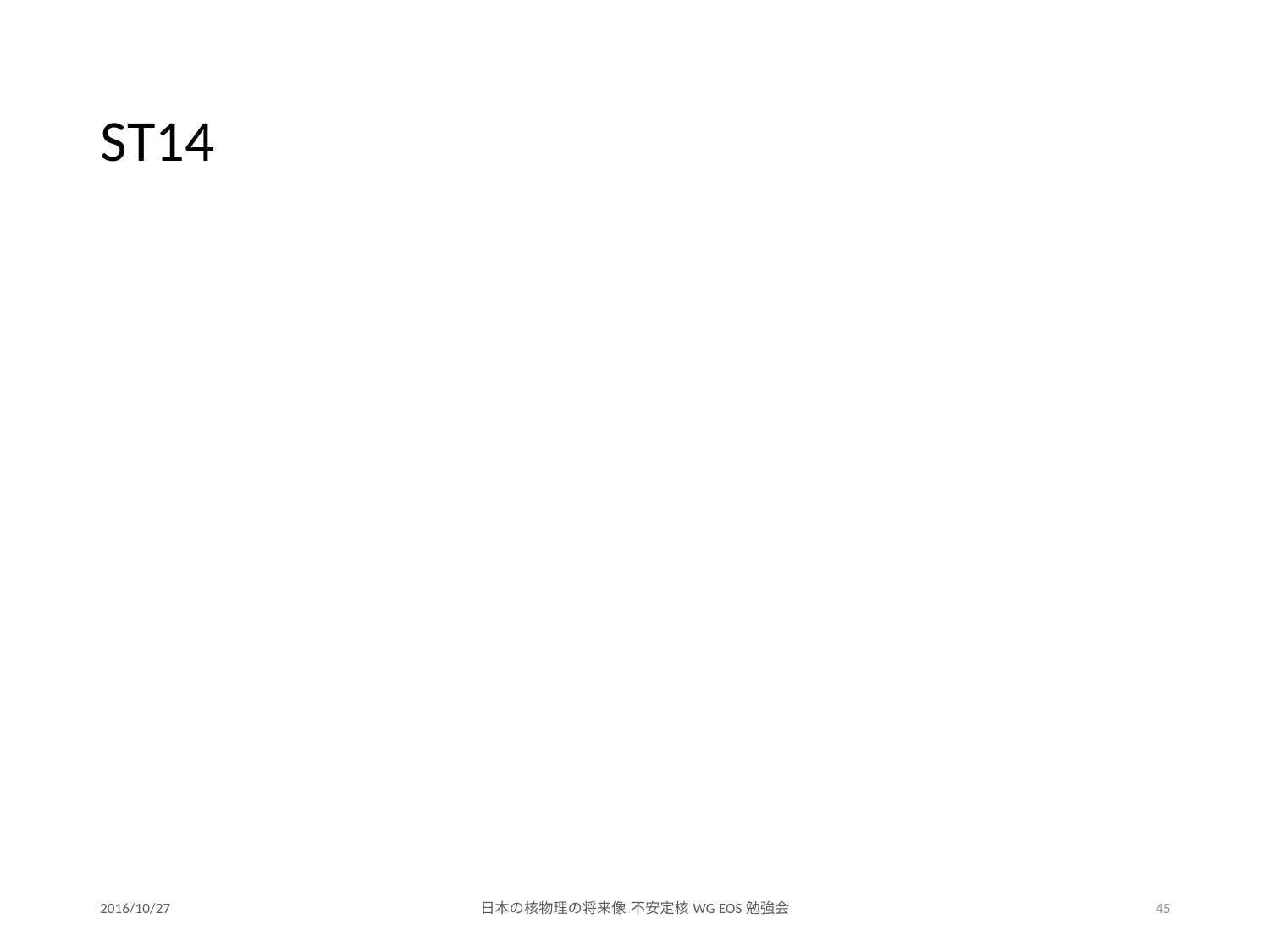

# ST14

2016/10/27
日本の核物理の将来像 不安定核WG EOS勉強会
45